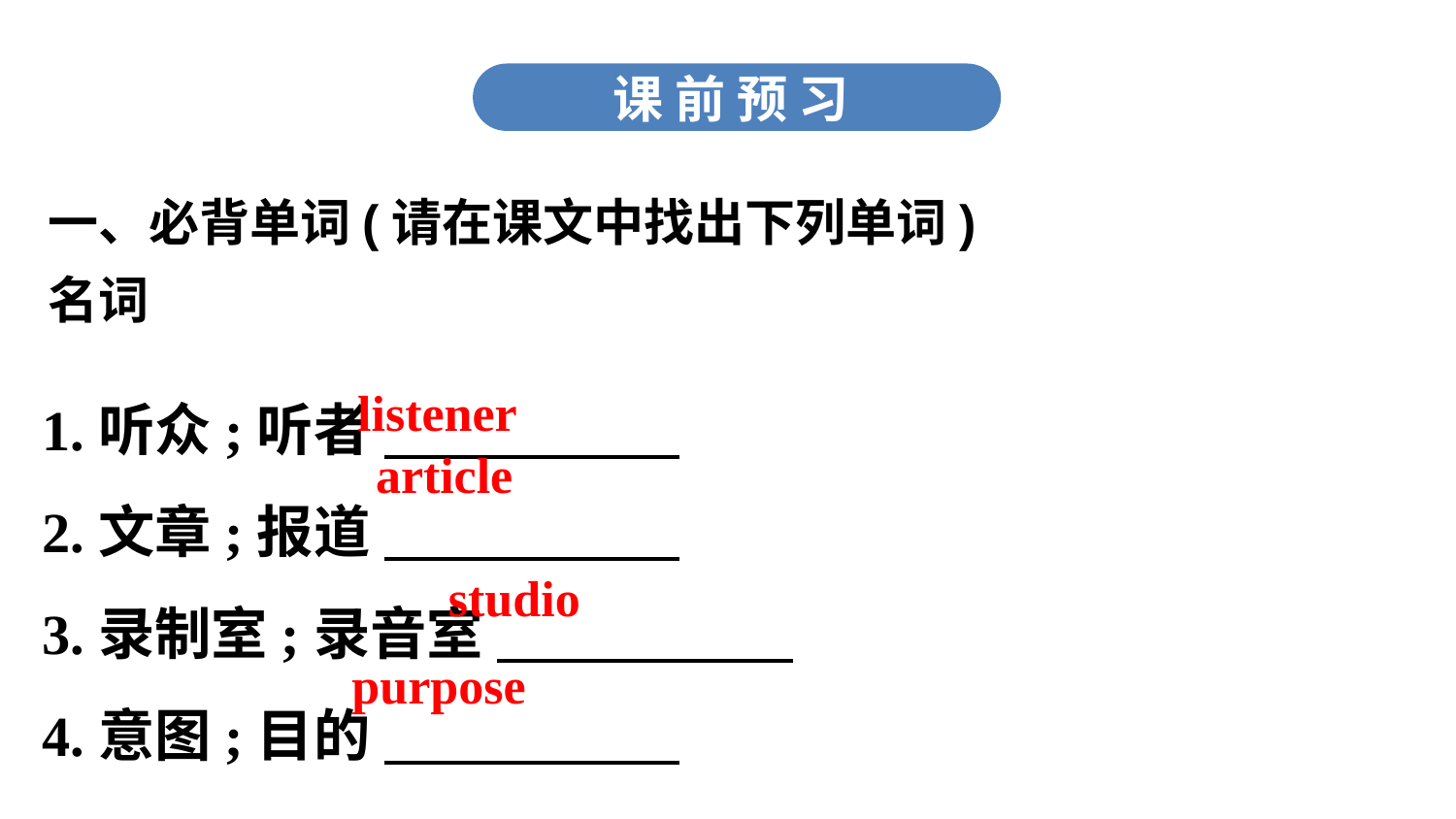

课 前 预 习
一、必背单词(请在课文中找出下列单词)
名词
1.听众;听者
2.文章;报道
3.录制室;录音室
4.意图;目的
listener
article
studio
 purpose